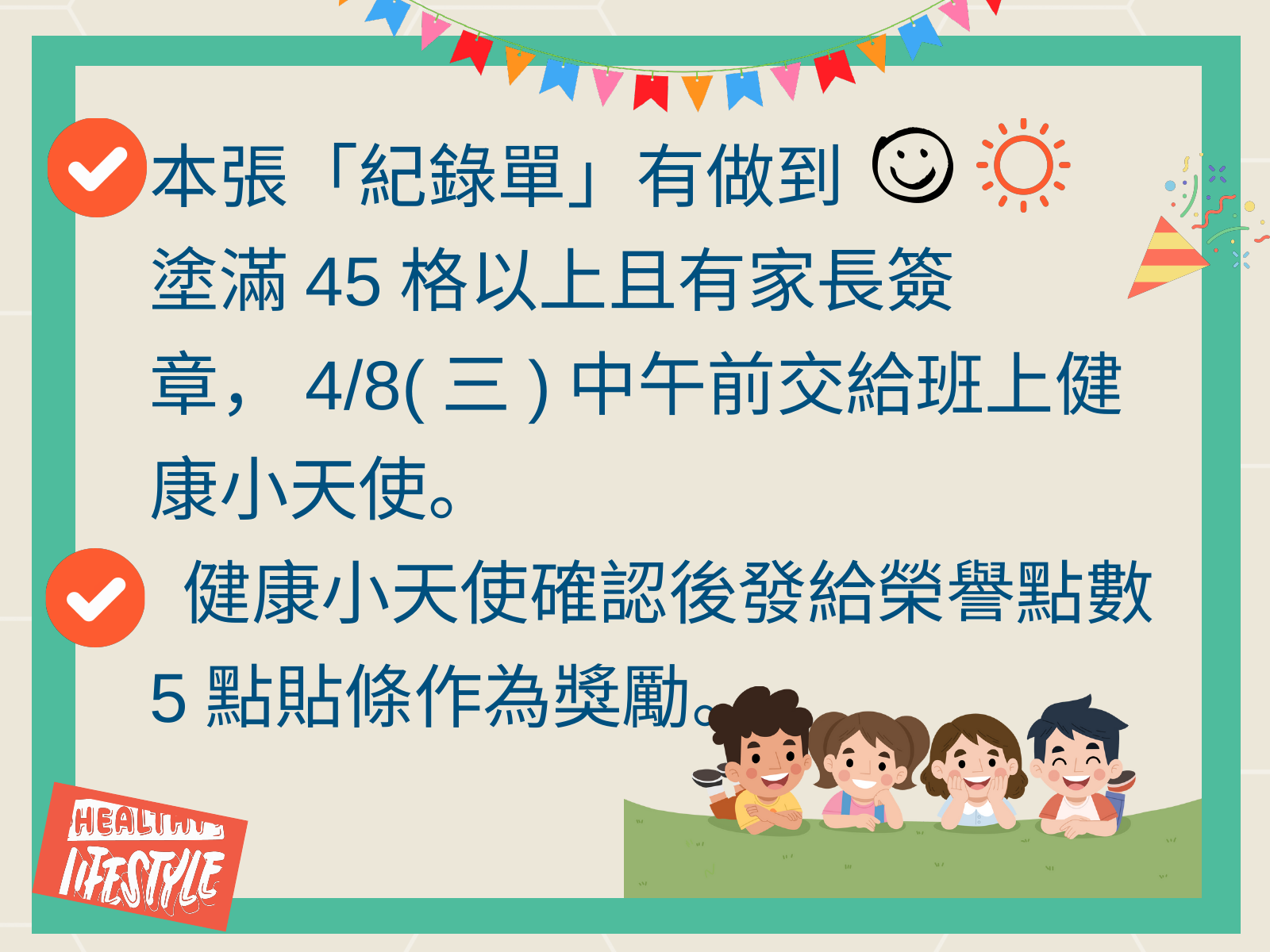

本張「紀錄單」有做到                  塗滿45格以上且有家長簽章，4/8(三)中午前交給班上健康小天使。
 健康小天使確認後發給榮譽點數5點貼條作為獎勵。